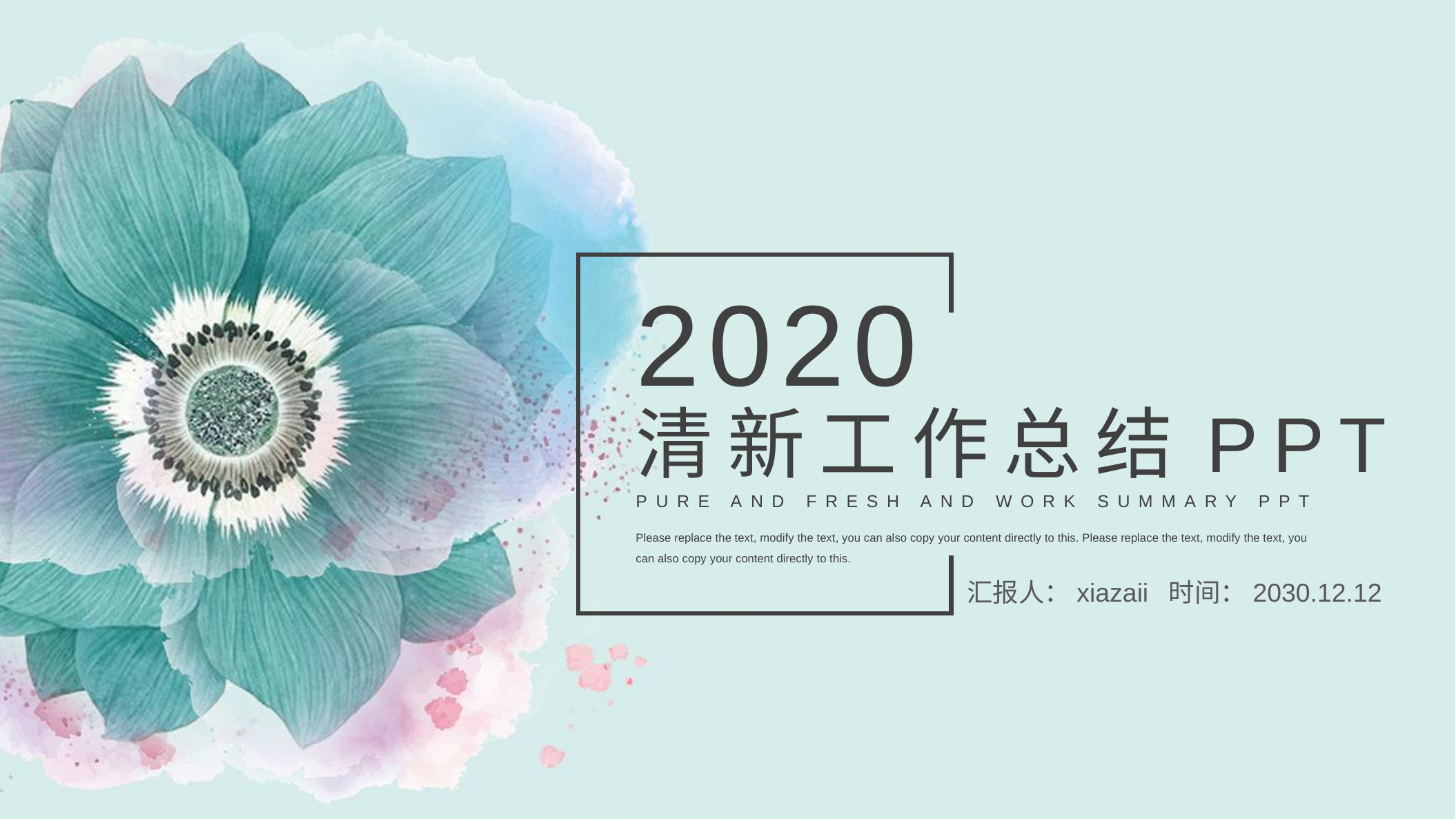

2020
清新工作总结PPT
PURE AND FRESH AND WORK SUMMARY PPT
Please replace the text, modify the text, you can also copy your content directly to this. Please replace the text, modify the text, you can also copy your content directly to this.
汇报人：xiazaii  时间：2030.12.12